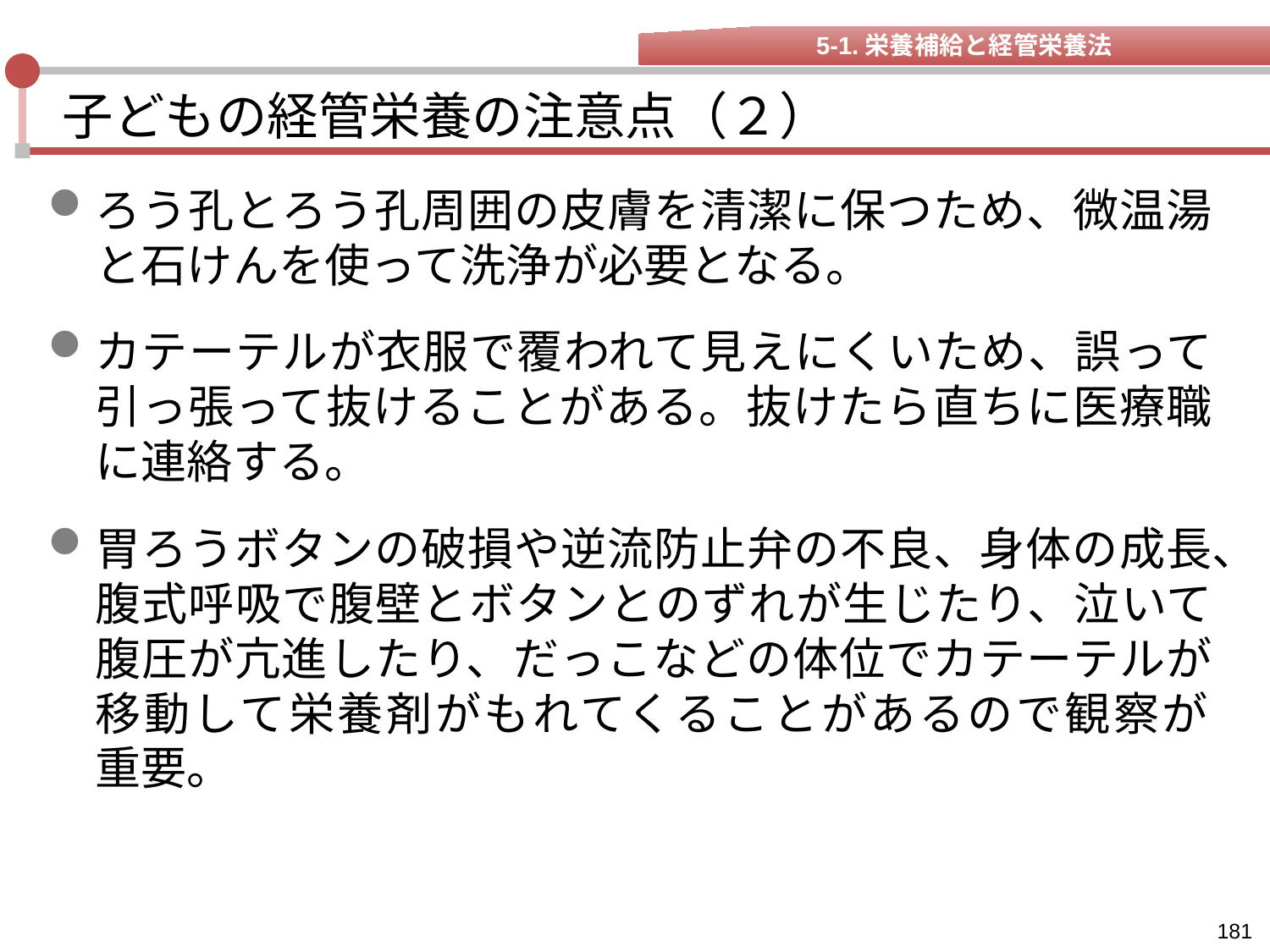

5-1.栄養補給と経管栄養法
# 子どもの経管栄養の注意点（２）
ろう孔とろう孔周囲の皮膚を清潔に保つため、微温湯と石けんを使って洗浄が必要となる。
カテーテルが衣服で覆われて見えにくいため、誤って引っ張って抜けることがある。抜けたら直ちに医療職に連絡する。
胃ろうボタンの破損や逆流防止弁の不良、身体の成長、腹式呼吸で腹壁とボタンとのずれが生じたり、泣いて腹圧が亢進したり、だっこなどの体位でカテーテルが移動して栄養剤がもれてくることがあるので観察が
重要。
181